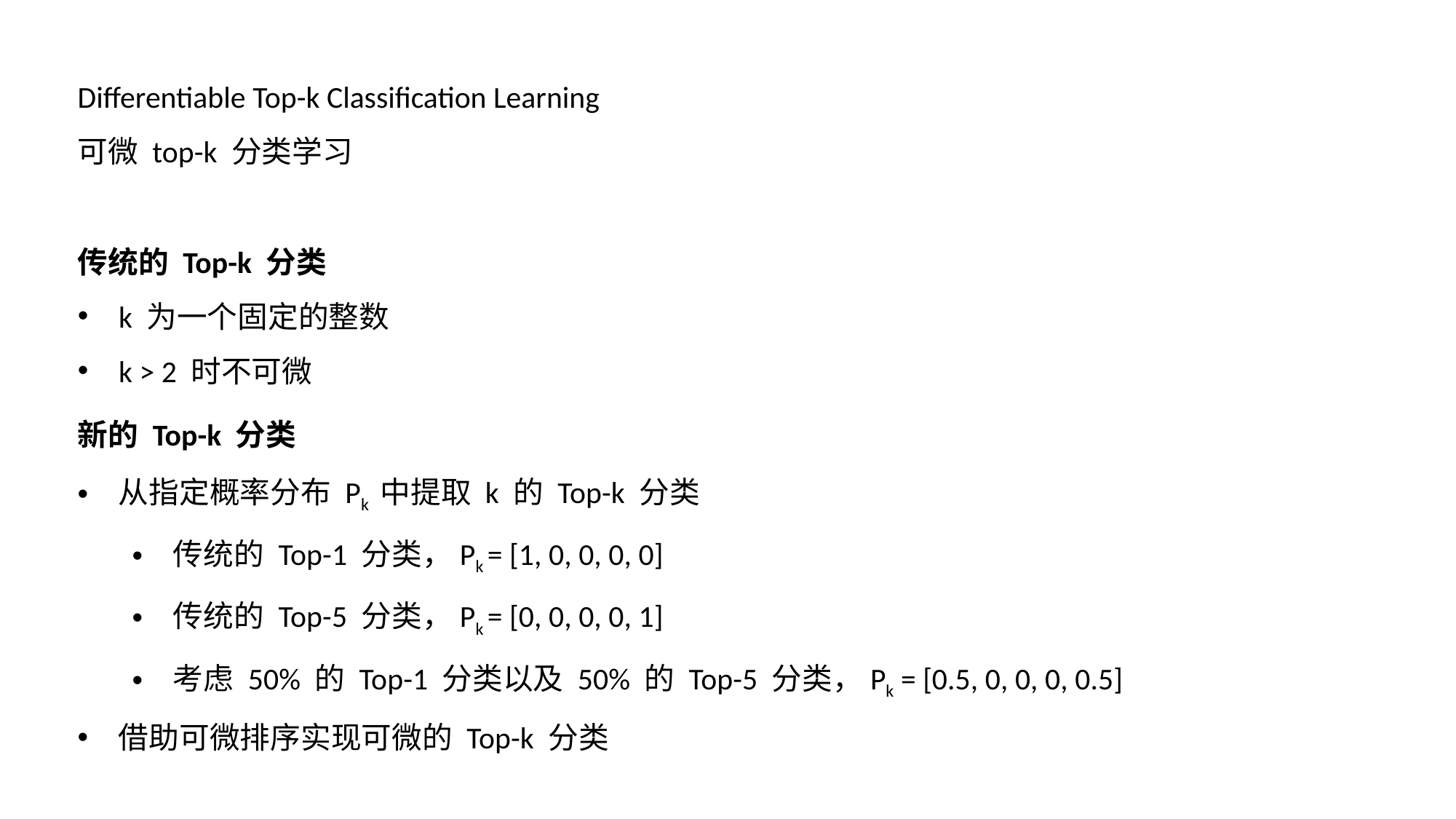

Differentiable Top-k Classification Learning
可微 top-k 分类学习
传统的 Top-k 分类
k 为一个固定的整数
k > 2 时不可微
新的 Top-k 分类
从指定概率分布 Pk 中提取 k 的 Top-k 分类
传统的 Top-1 分类，Pk = [1, 0, 0, 0, 0]
传统的 Top-5 分类，Pk = [0, 0, 0, 0, 1]
考虑 50% 的 Top-1 分类以及 50% 的 Top-5 分类，Pk = [0.5, 0, 0, 0, 0.5]
借助可微排序实现可微的 Top-k 分类
26